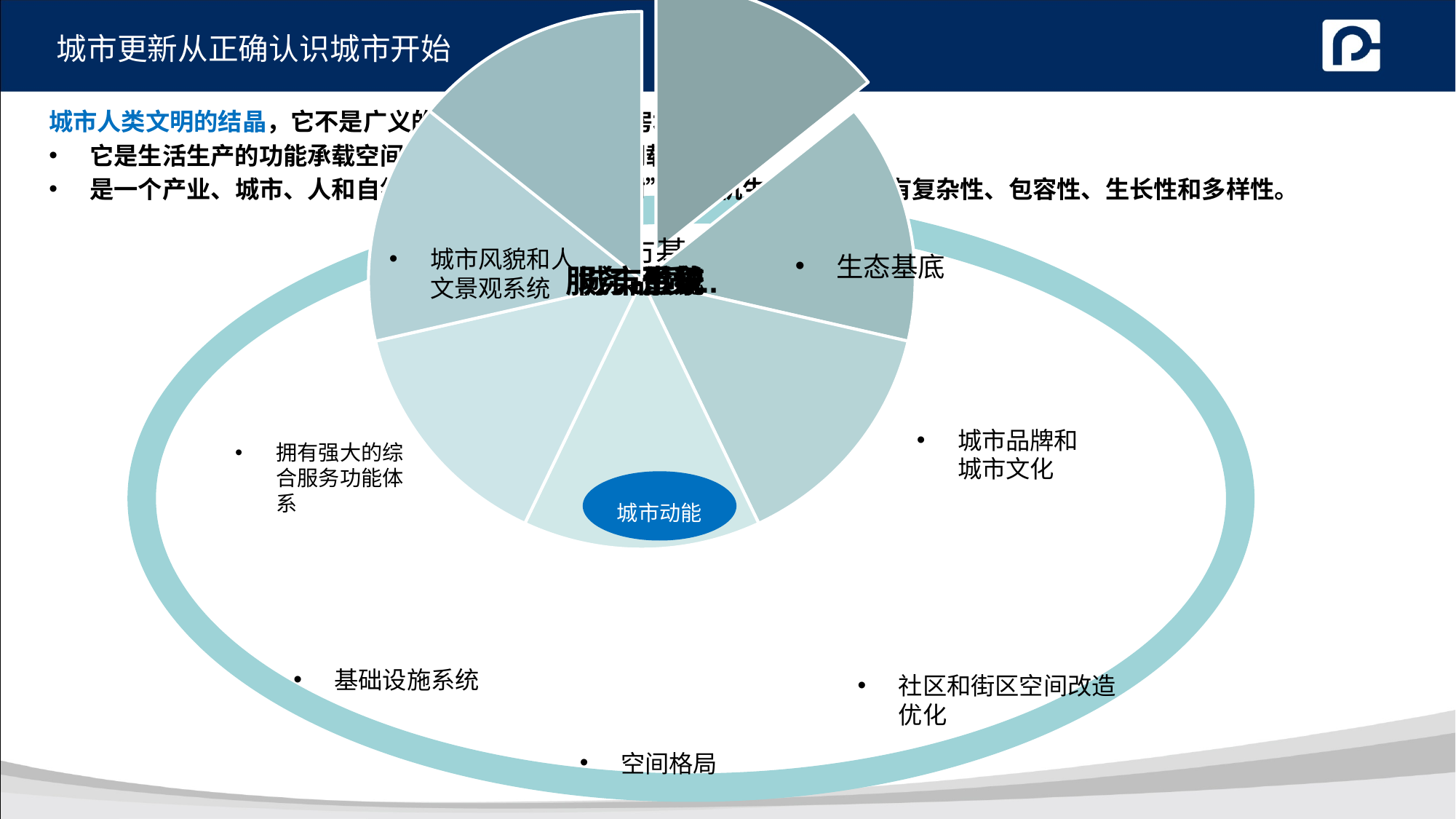

城市更新从正确认识城市开始
城市人类文明的结晶，它不是广义的建筑聚落，也不是房地产
它是生活生产的功能承载空间和特定时代的文化空间载体
是一个产业、城市、人和自然生态组成的“新陈代谢”的有机生命系统，具有复杂性、包容性、生长性和多样性。

城市基底
城市灵魂
细胞单元
机体生长
骨架系统
服务品质..
城市形象
城市动能
城市风貌和人文景观系统
生态基底
城市品牌和城市文化
拥有强大的综合服务功能体系
基础设施系统
社区和街区空间改造优化
空间格局